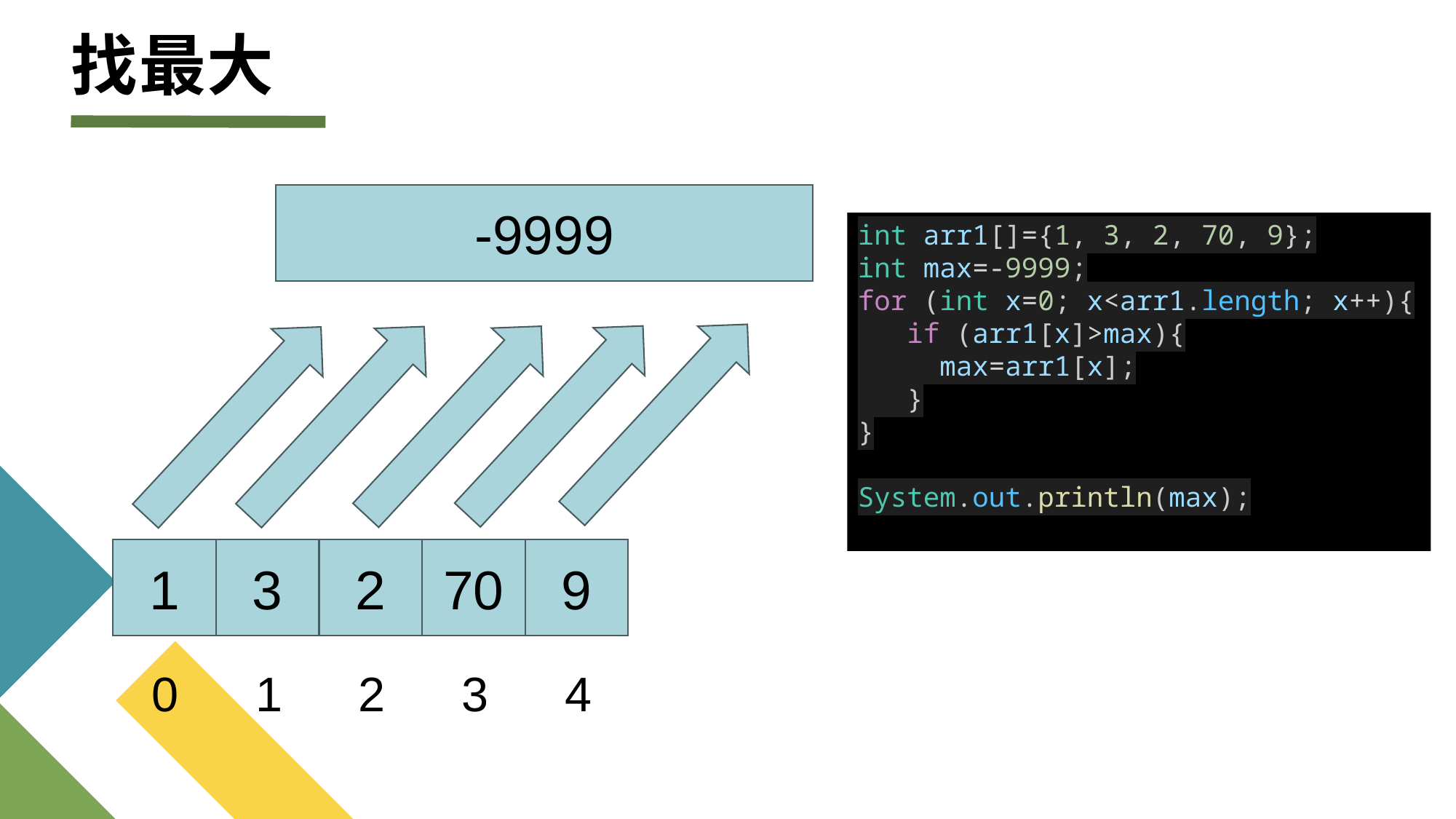

# 找最大
-9999
int arr1[]={1, 3, 2, 70, 9};
int max=-9999;
for (int x=0; x<arr1.length; x++){
   if (arr1[x]>max){
     max=arr1[x];
   }
}
System.out.println(max);

1
3
2
70
9
4
3
2
1
0